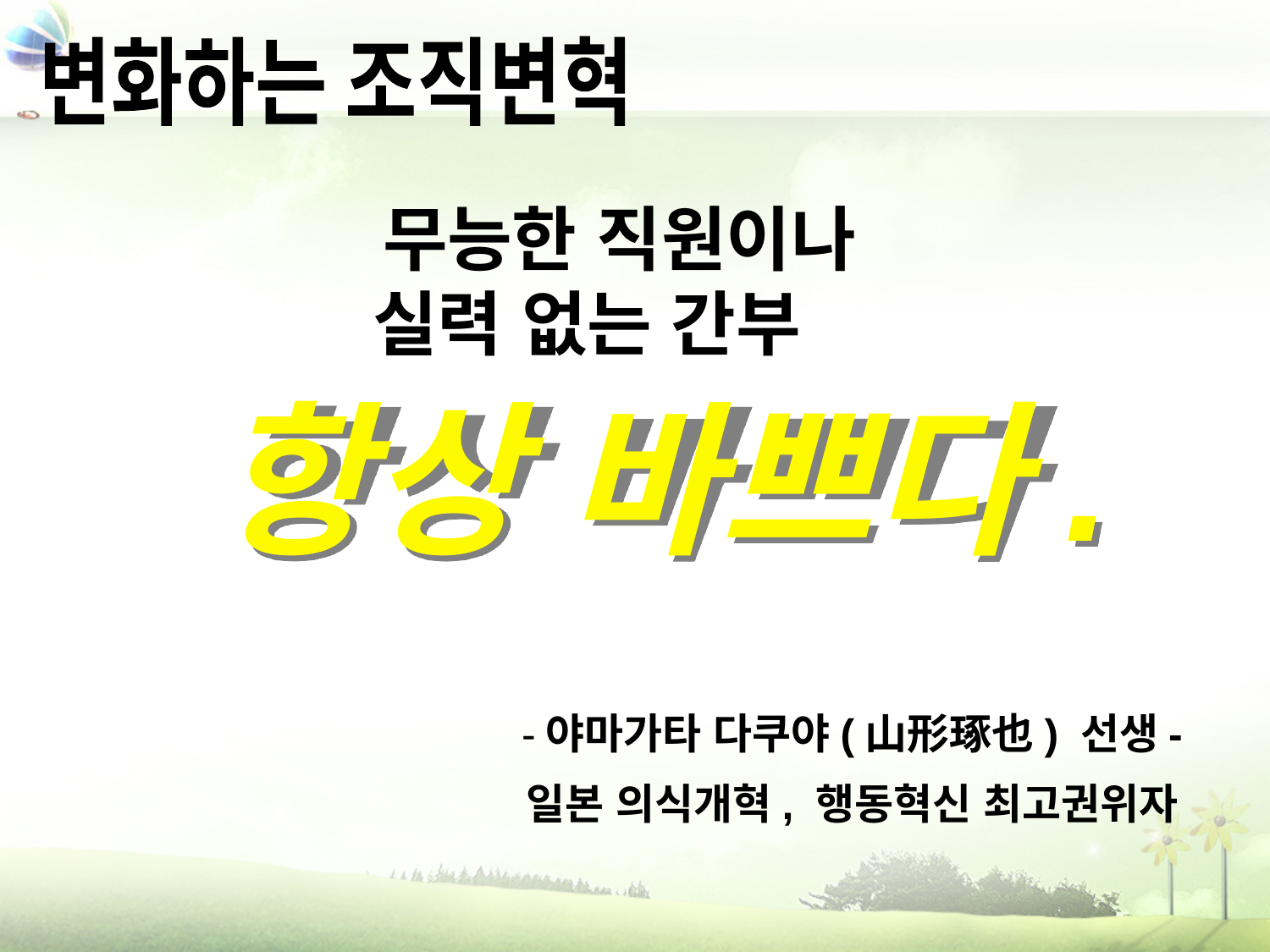

변화하는 조직변혁
무능한 직원이나
실력 없는 간부는
항상 바쁘다.
-야마가타 다쿠야(山形琢也) 선생-
일본 의식개혁, 행동혁신 최고권위자